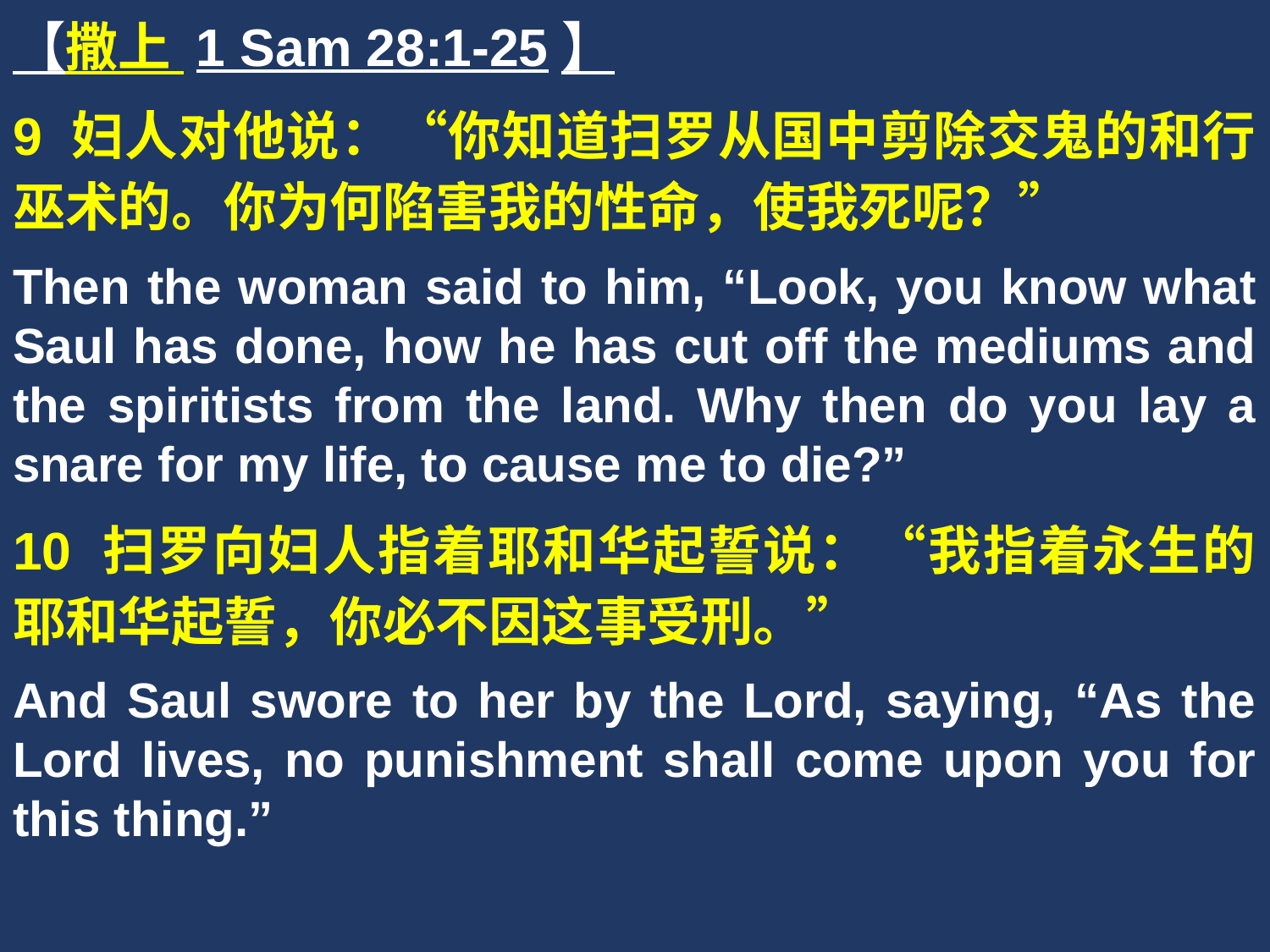

【撒上 1 Sam 28:1-25】
9 妇人对他说：“你知道扫罗从国中剪除交鬼的和行巫术的。你为何陷害我的性命，使我死呢？”
Then the woman said to him, “Look, you know what Saul has done, how he has cut off the mediums and the spiritists from the land. Why then do you lay a snare for my life, to cause me to die?”
10 扫罗向妇人指着耶和华起誓说：“我指着永生的耶和华起誓，你必不因这事受刑。”
And Saul swore to her by the Lord, saying, “As the Lord lives, no punishment shall come upon you for this thing.”